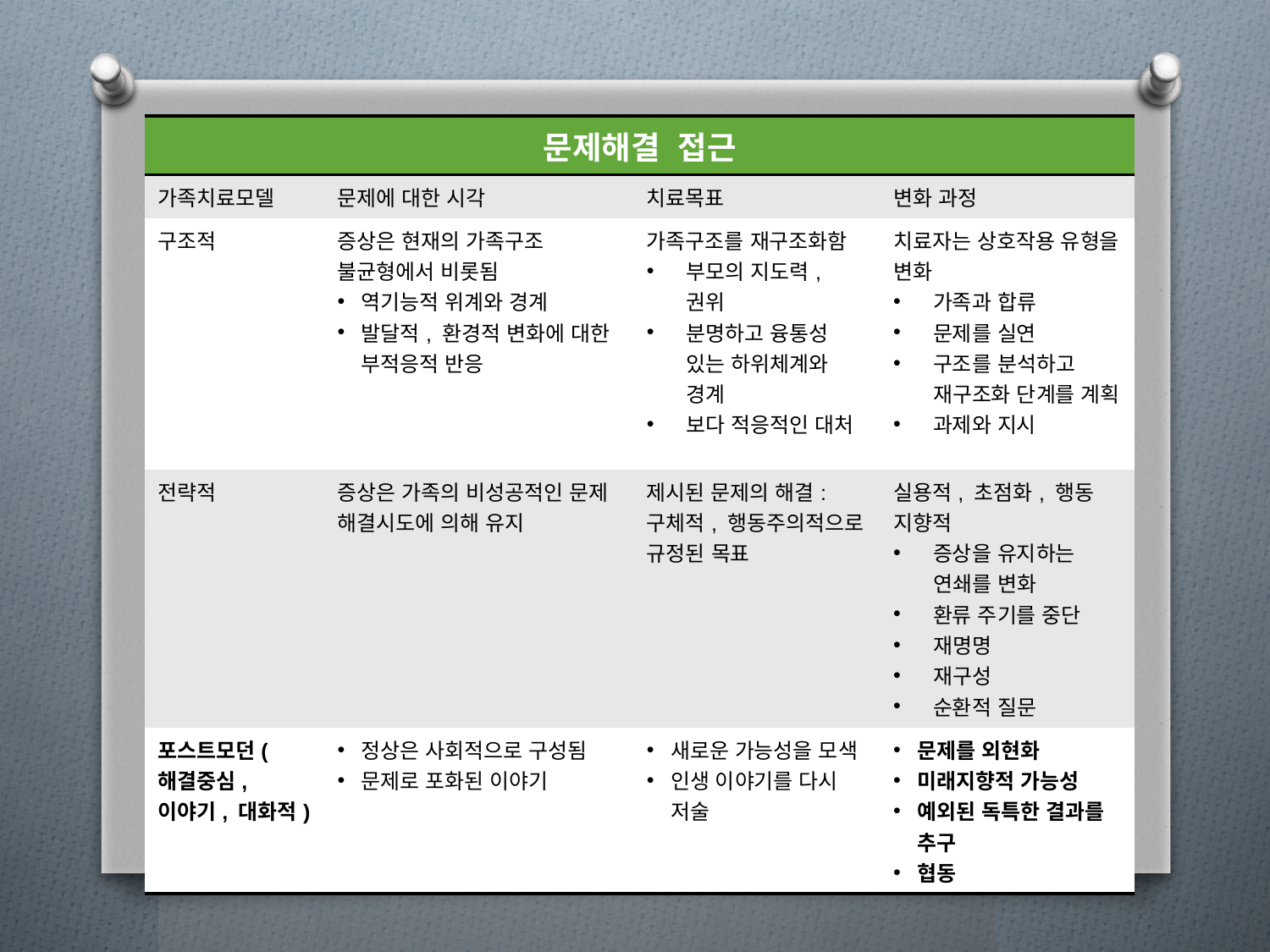

| 문제해결 접근 |  |  |  |
| --- | --- | --- | --- |
| 가족치료모델 | 문제에 대한 시각 | 치료목표 | 변화 과정 |
| 구조적 | 증상은 현재의 가족구조 불균형에서 비롯됨 역기능적 위계와 경계 발달적, 환경적 변화에 대한 부적응적 반응 | 가족구조를 재구조화함 부모의 지도력, 권위 분명하고 융통성 있는 하위체계와 경계 보다 적응적인 대처 | 치료자는 상호작용 유형을 변화 가족과 합류 문제를 실연 구조를 분석하고 재구조화 단계를 계획 과제와 지시 |
| 전략적 | 증상은 가족의 비성공적인 문제 해결시도에 의해 유지 | 제시된 문제의 해결: 구체적, 행동주의적으로 규정된 목표 | 실용적, 초점화, 행동 지향적 증상을 유지하는 연쇄를 변화 환류 주기를 중단 재명명 재구성 순환적 질문 |
| 포스트모던(해결중심, 이야기, 대화적) | 정상은 사회적으로 구성됨 문제로 포화된 이야기 | 새로운 가능성을 모색 인생 이야기를 다시 저술 | 문제를 외현화 미래지향적 가능성 예외된 독특한 결과를 추구 협동 |